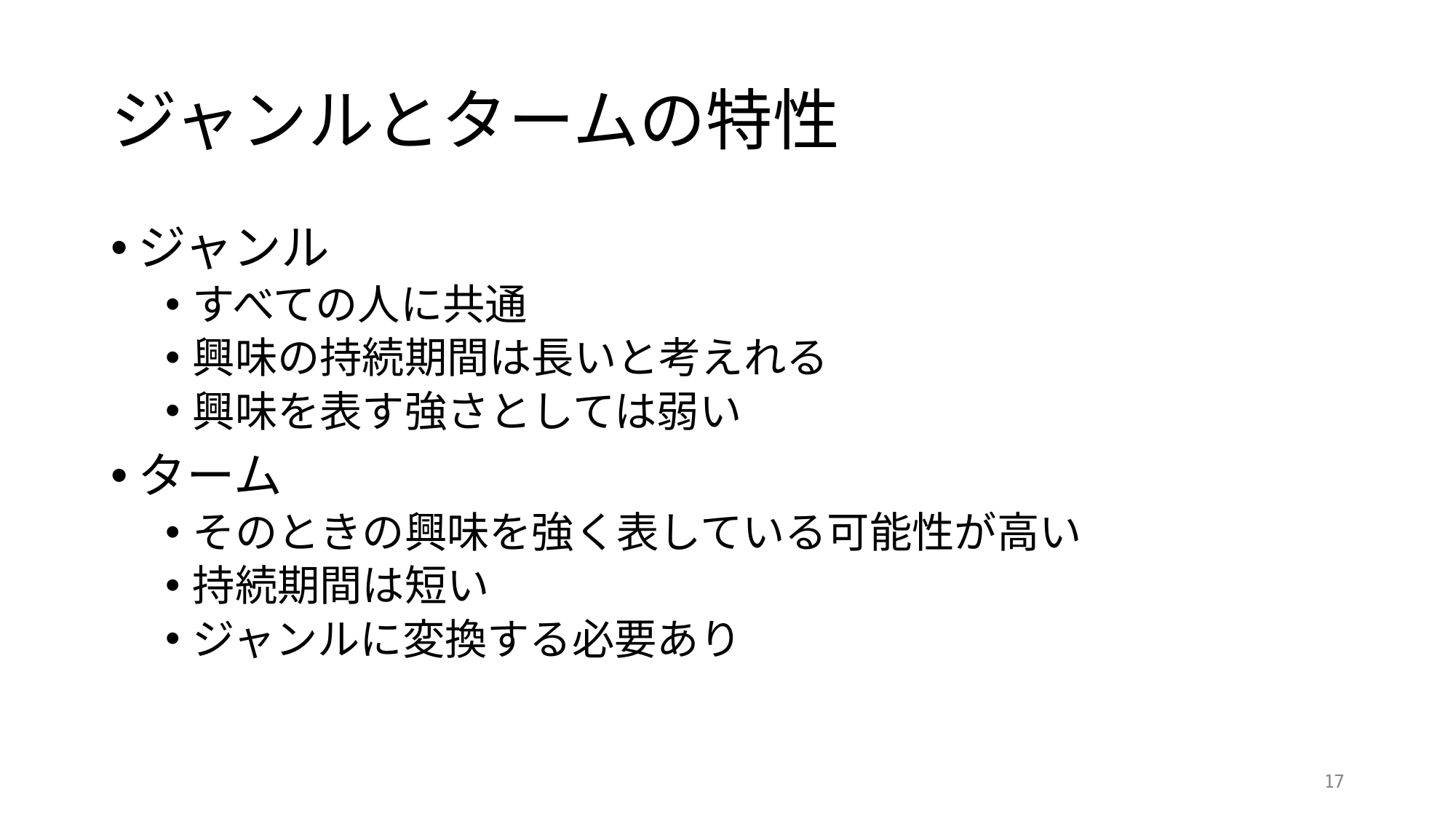

# ジャンルとタームの特性
ジャンル
すべての人に共通
興味の持続期間は長いと考えれる
興味を表す強さとしては弱い
ターム
そのときの興味を強く表している可能性が高い
持続期間は短い
ジャンルに変換する必要あり
17